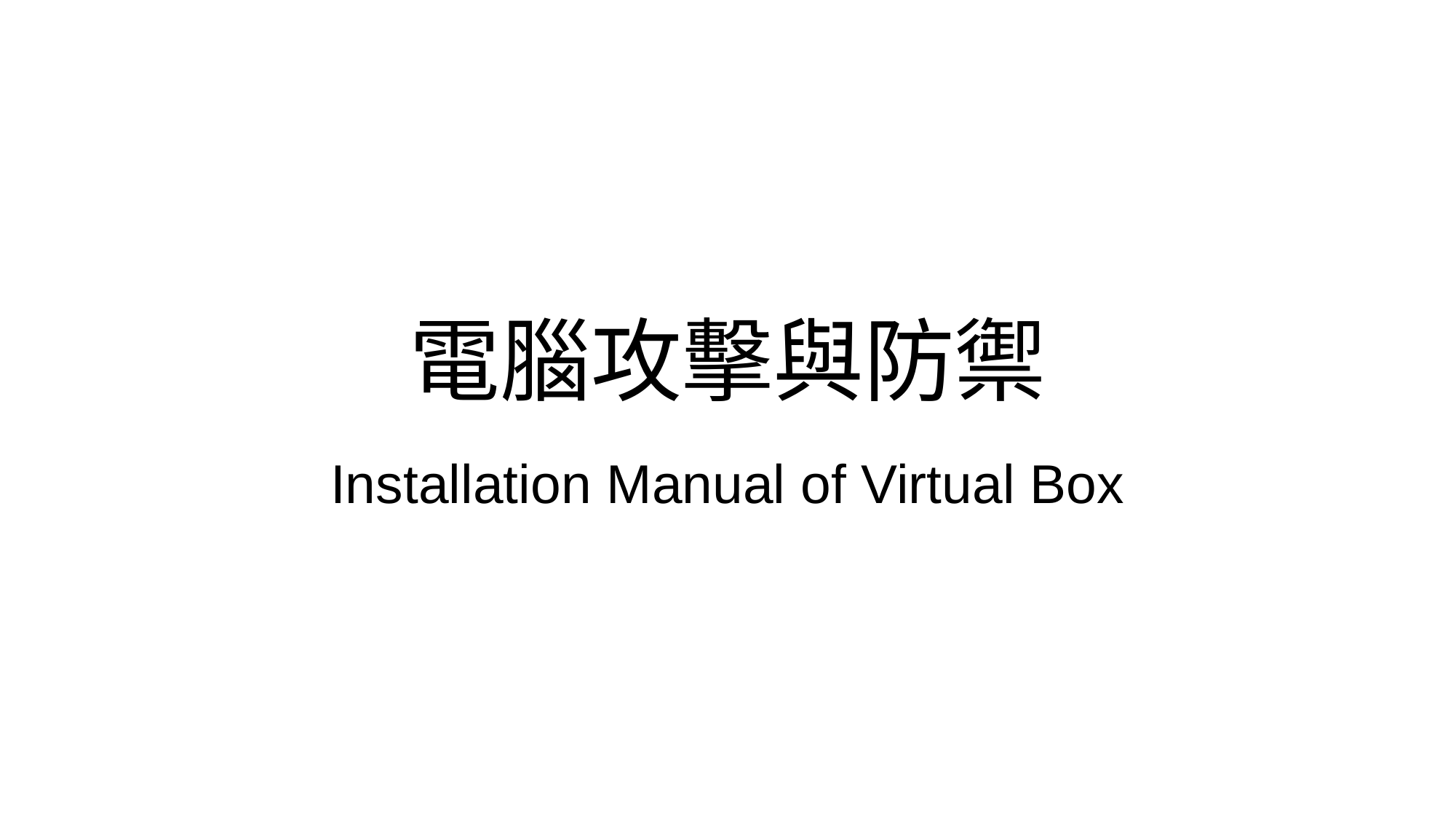

# 電腦攻擊與防禦
Installation Manual of Virtual Box